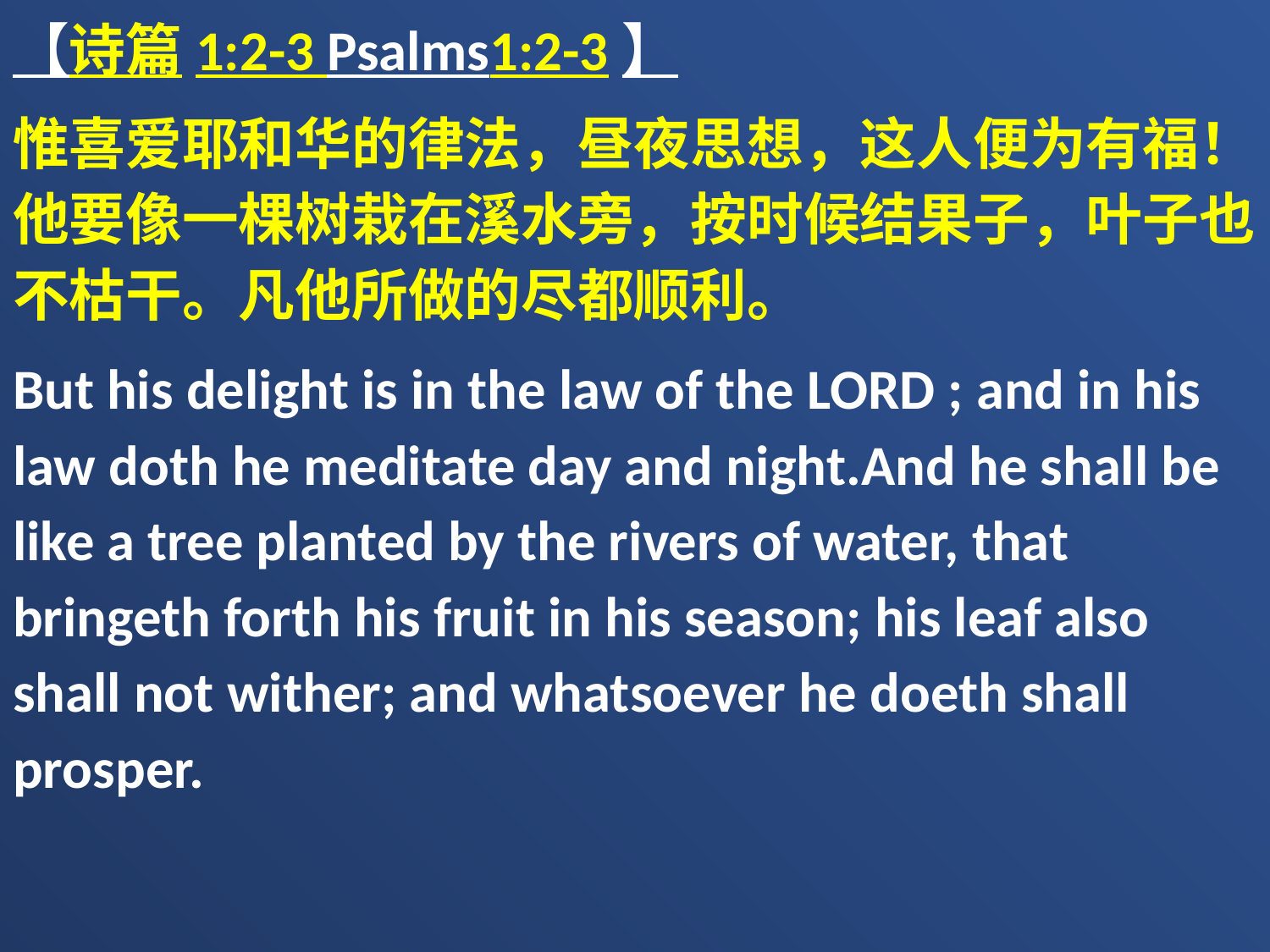

【诗篇1:2-3 Psalms1:2-3】
惟喜爱耶和华的律法，昼夜思想，这人便为有福！他要像一棵树栽在溪水旁，按时候结果子，叶子也不枯干。凡他所做的尽都顺利。
But his delight is in the law of the LORD ; and in his law doth he meditate day and night.And he shall be like a tree planted by the rivers of water, that bringeth forth his fruit in his season; his leaf also shall not wither; and whatsoever he doeth shall prosper.